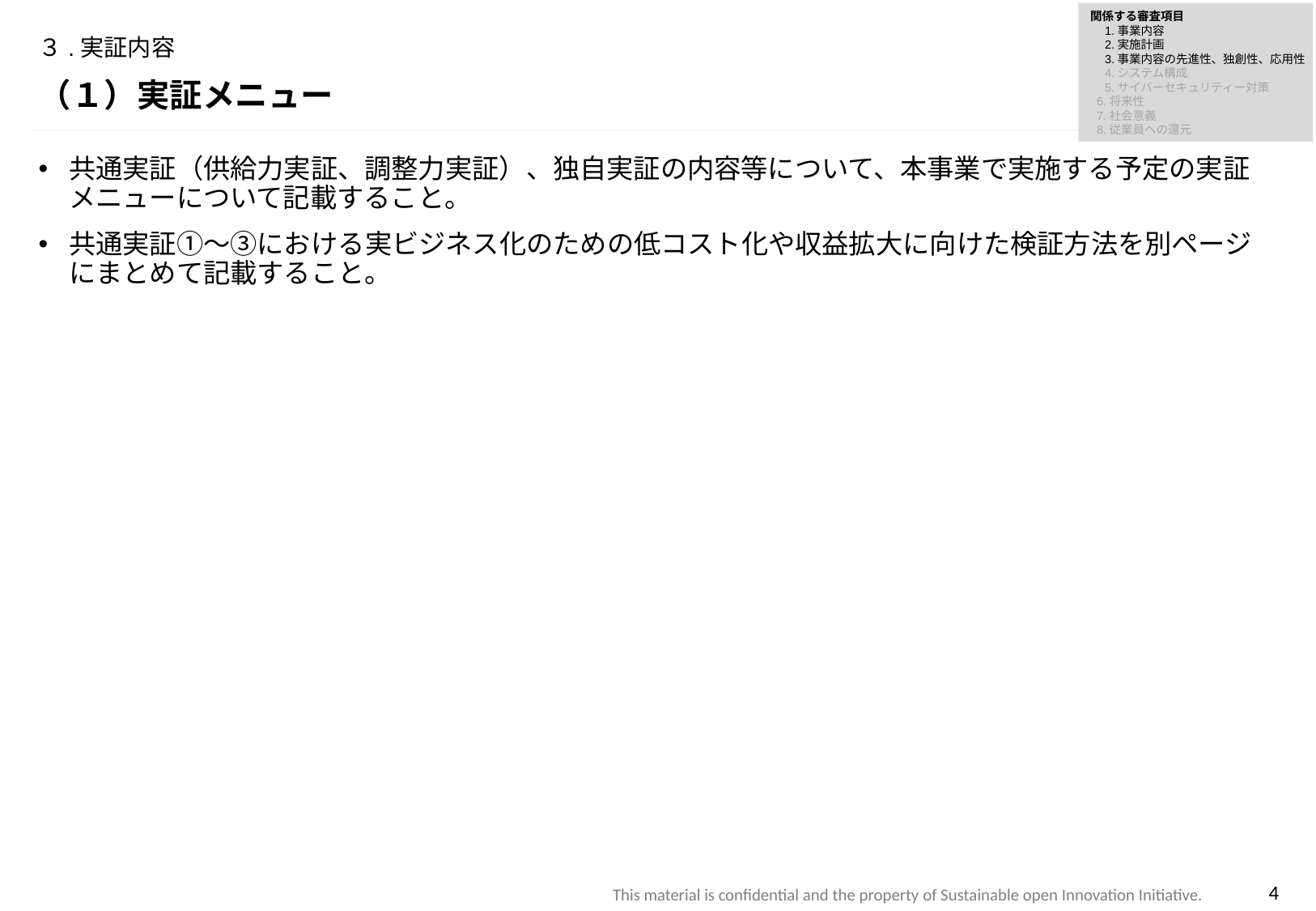

関係する審査項目
　1.事業内容
　2.実施計画
　3.事業内容の先進性、独創性、応用性
　4.システム構成
　5.サイバーセキュリティー対策
  6.将来性
  7.社会意義
  8.従業員への還元
# ３.実証内容
（１）実証メニュー
共通実証（供給力実証、調整力実証）、独自実証の内容等について、本事業で実施する予定の実証メニューについて記載すること。
共通実証①～③における実ビジネス化のための低コスト化や収益拡大に向けた検証方法を別ページにまとめて記載すること。